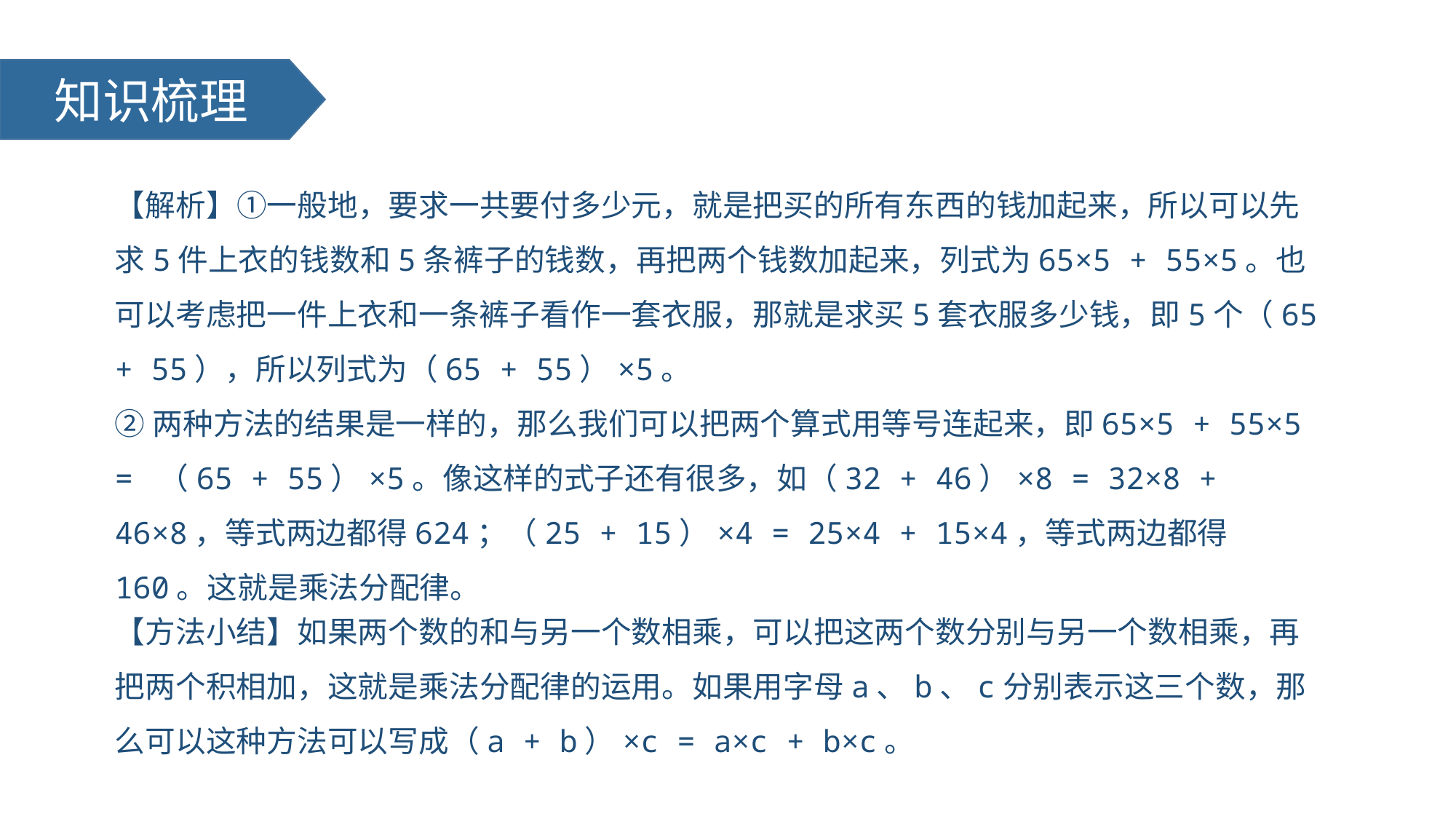

知识梳理
【解析】①一般地，要求一共要付多少元，就是把买的所有东西的钱加起来，所以可以先求5件上衣的钱数和5条裤子的钱数，再把两个钱数加起来，列式为65×5 + 55×5。也可以考虑把一件上衣和一条裤子看作一套衣服，那就是求买5套衣服多少钱，即5个（65 + 55），所以列式为（65 + 55）×5。
②两种方法的结果是一样的，那么我们可以把两个算式用等号连起来，即65×5 + 55×5 = （65 + 55）×5。像这样的式子还有很多，如（32 + 46）×8 = 32×8 + 46×8，等式两边都得624；（25 + 15）×4 = 25×4 + 15×4，等式两边都得160。这就是乘法分配律。
【方法小结】如果两个数的和与另一个数相乘，可以把这两个数分别与另一个数相乘，再把两个积相加，这就是乘法分配律的运用。如果用字母a、b、c分别表示这三个数，那么可以这种方法可以写成（a + b）×c = a×c + b×c。